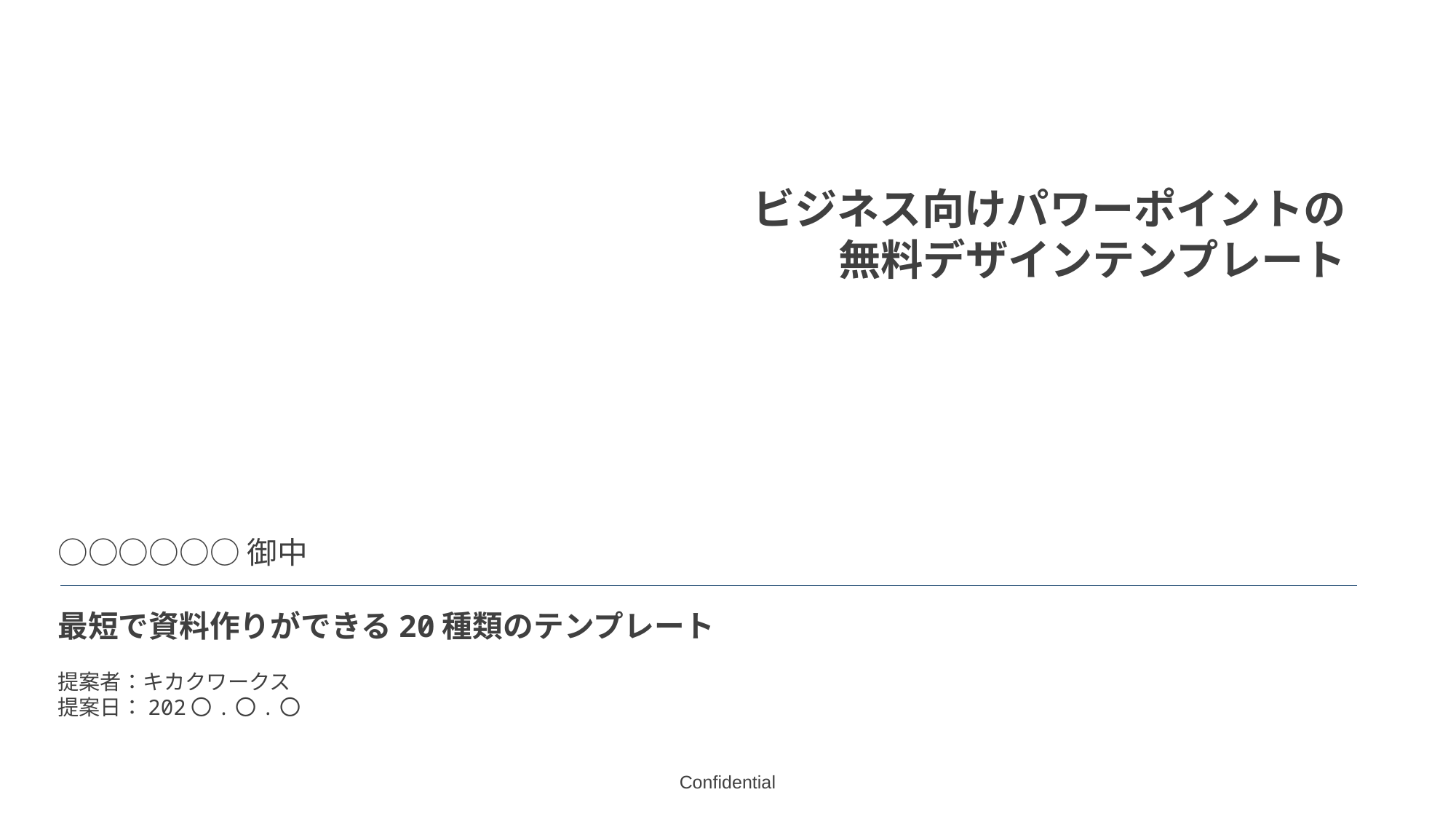

ビジネス向けパワーポイントの
無料デザインテンプレート
○○○○○○御中

最短で資料作りができる20種類のテンプレート

提案者：キカクワークス
提案日：202〇.〇.〇
Confidential